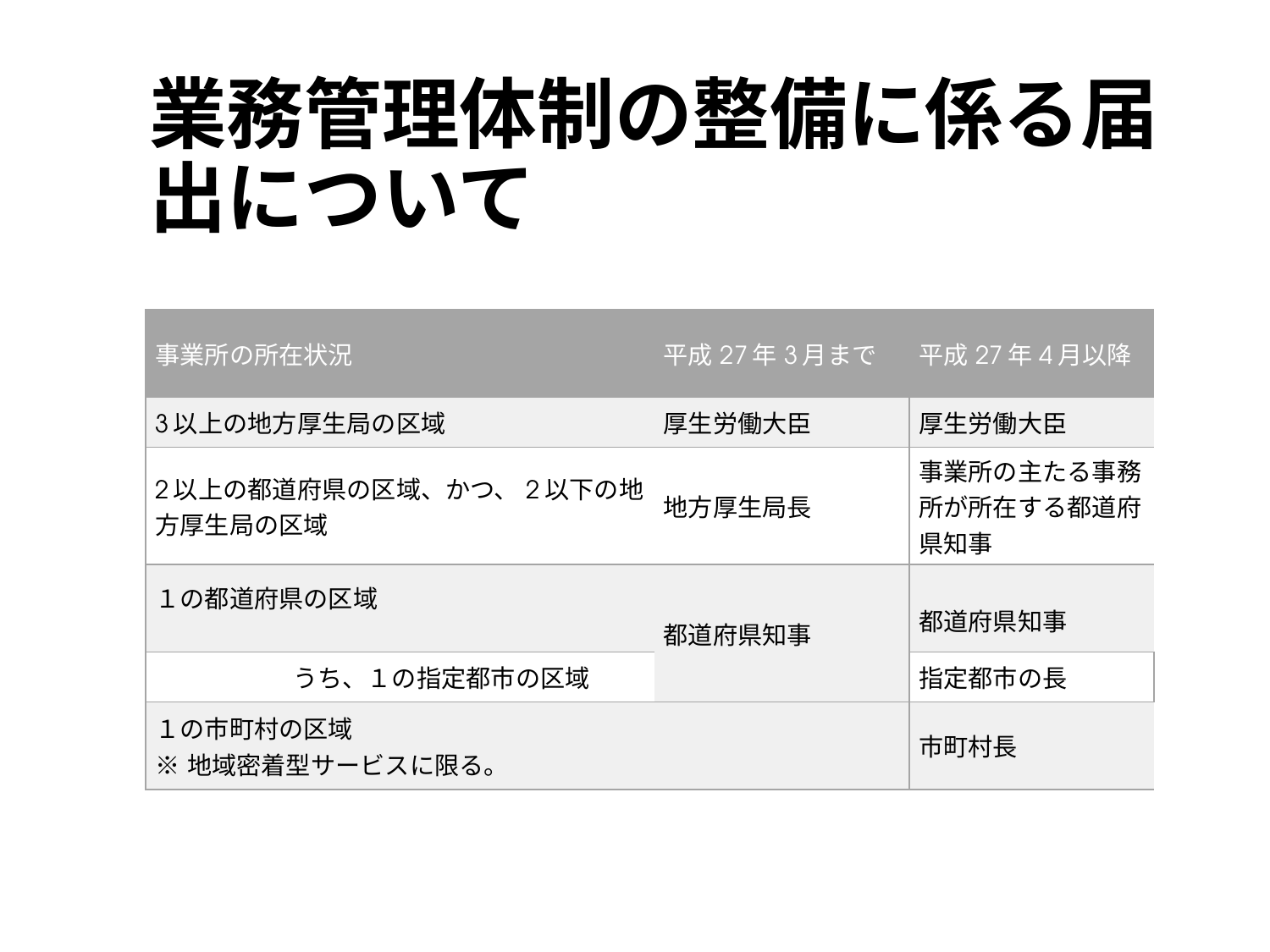

# 業務管理体制の整備に係る届出について
| 事業所の所在状況 |  | 平成27年3月まで | 平成27年4月以降 |
| --- | --- | --- | --- |
| 3以上の地方厚生局の区域 |  | 厚生労働大臣 | 厚生労働大臣 |
| 2以上の都道府県の区域、かつ、2以下の地方厚生局の区域 |  | 地方厚生局長 | 事業所の主たる事務所が所在する都道府県知事 |
| １の都道府県の区域 |  | 都道府県知事 | 都道府県知事 |
|  | うち、１の指定都市の区域 |  | 指定都市の長 |
| １の市町村の区域 ※地域密着型サービスに限る。 |  |  | 市町村長 |